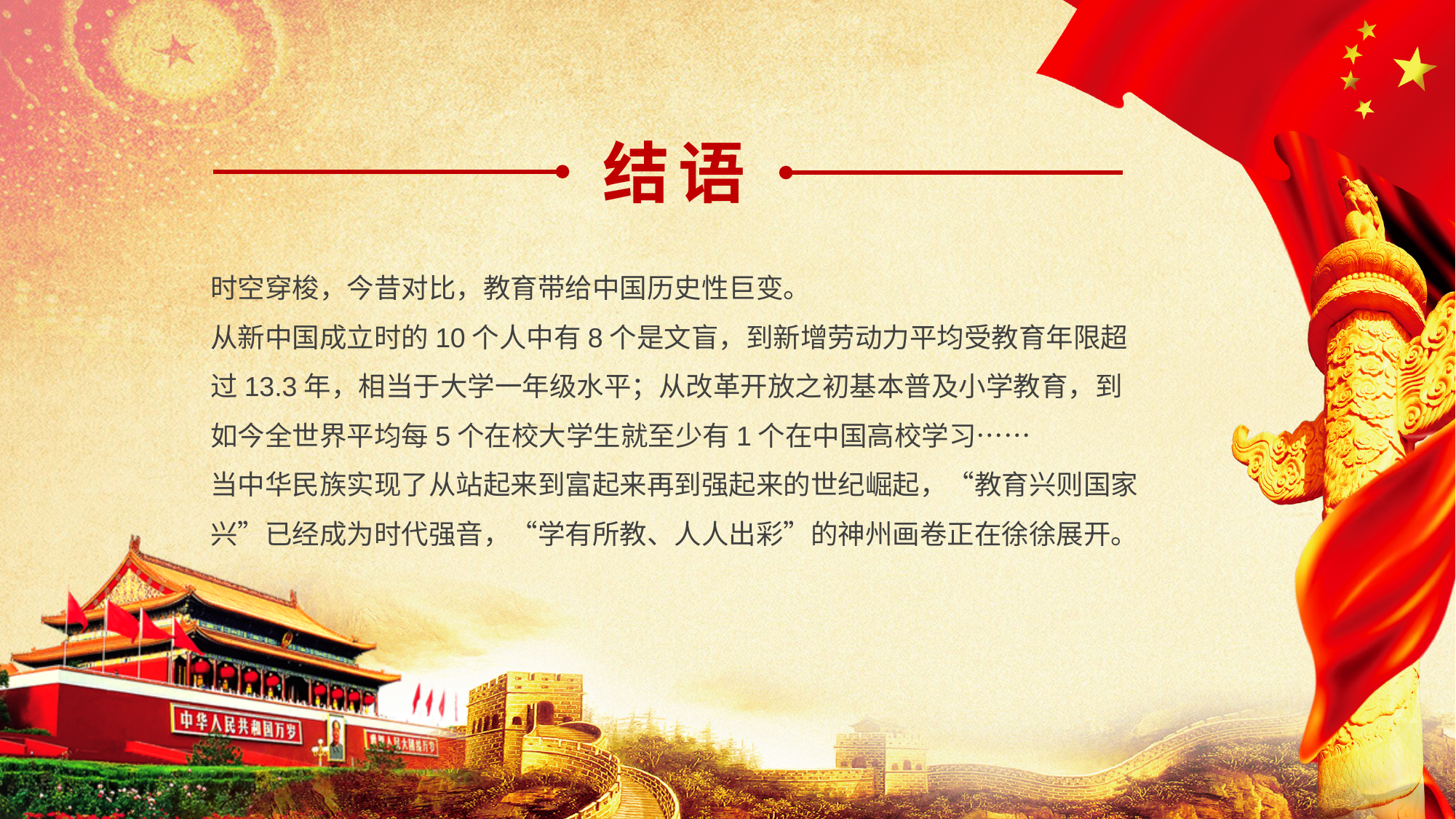

结语
时空穿梭，今昔对比，教育带给中国历史性巨变。
从新中国成立时的10个人中有8个是文盲，到新增劳动力平均受教育年限超过13.3年，相当于大学一年级水平；从改革开放之初基本普及小学教育，到如今全世界平均每5个在校大学生就至少有1个在中国高校学习……
当中华民族实现了从站起来到富起来再到强起来的世纪崛起，“教育兴则国家兴”已经成为时代强音，“学有所教、人人出彩”的神州画卷正在徐徐展开。